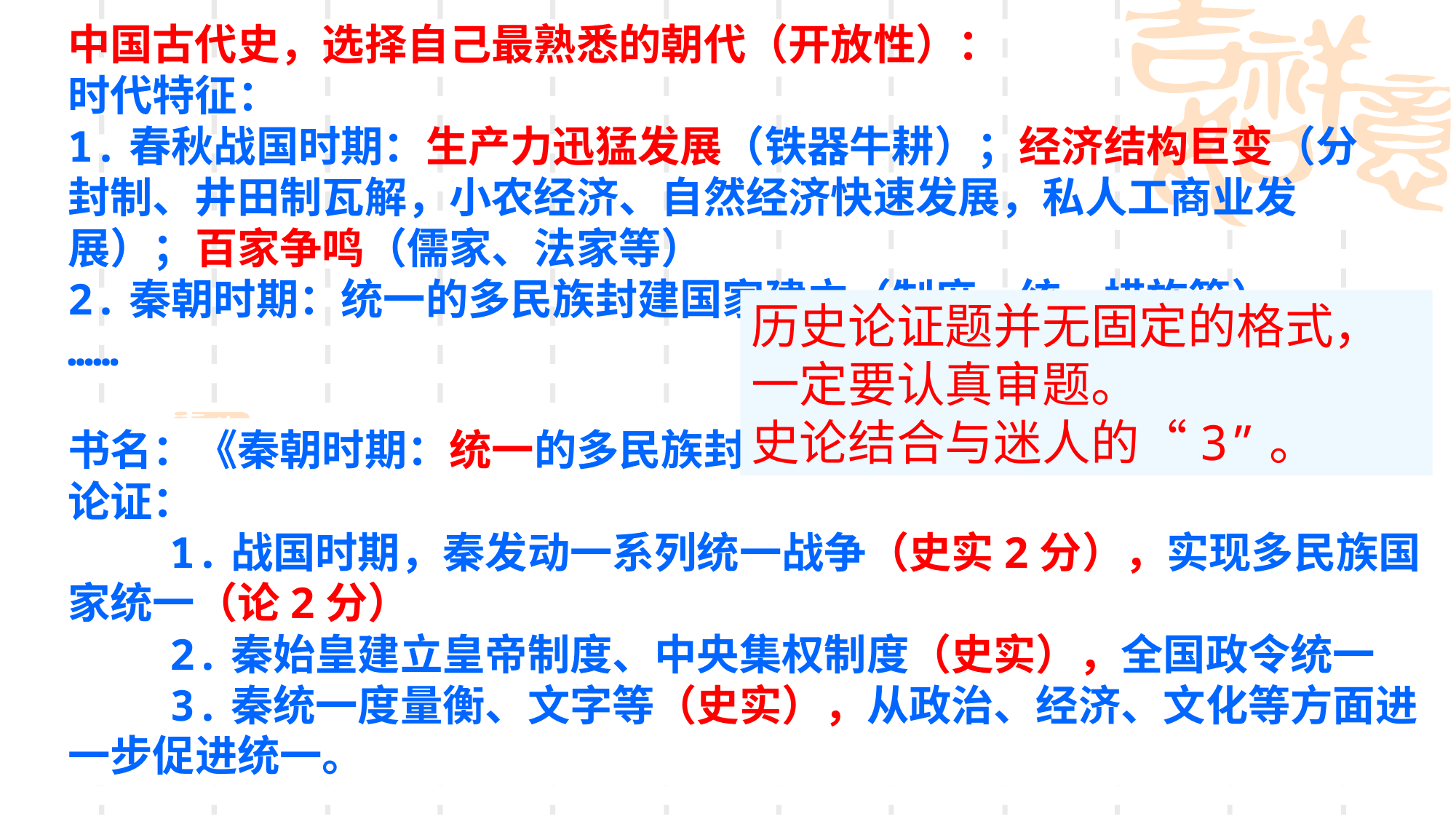

中国古代史，选择自己最熟悉的朝代（开放性）：
时代特征：
1.春秋战国时期：生产力迅猛发展（铁器牛耕）；经济结构巨变（分封制、井田制瓦解，小农经济、自然经济快速发展，私人工商业发展）；百家争鸣（儒家、法家等）
2.秦朝时期：统一的多民族封建国家建立（制度、统一措施等）
……
历史论证题并无固定的格式，一定要认真审题。
史论结合与迷人的“3”。
书名：《秦朝时期：统一的多民族封建国家建立》
论证：
    1.战国时期，秦发动一系列统一战争（史实2分），实现多民族国家统一（论2分）
    2.秦始皇建立皇帝制度、中央集权制度（史实），全国政令统一
    3.秦统一度量衡、文字等（史实），从政治、经济、文化等方面进一步促进统一。